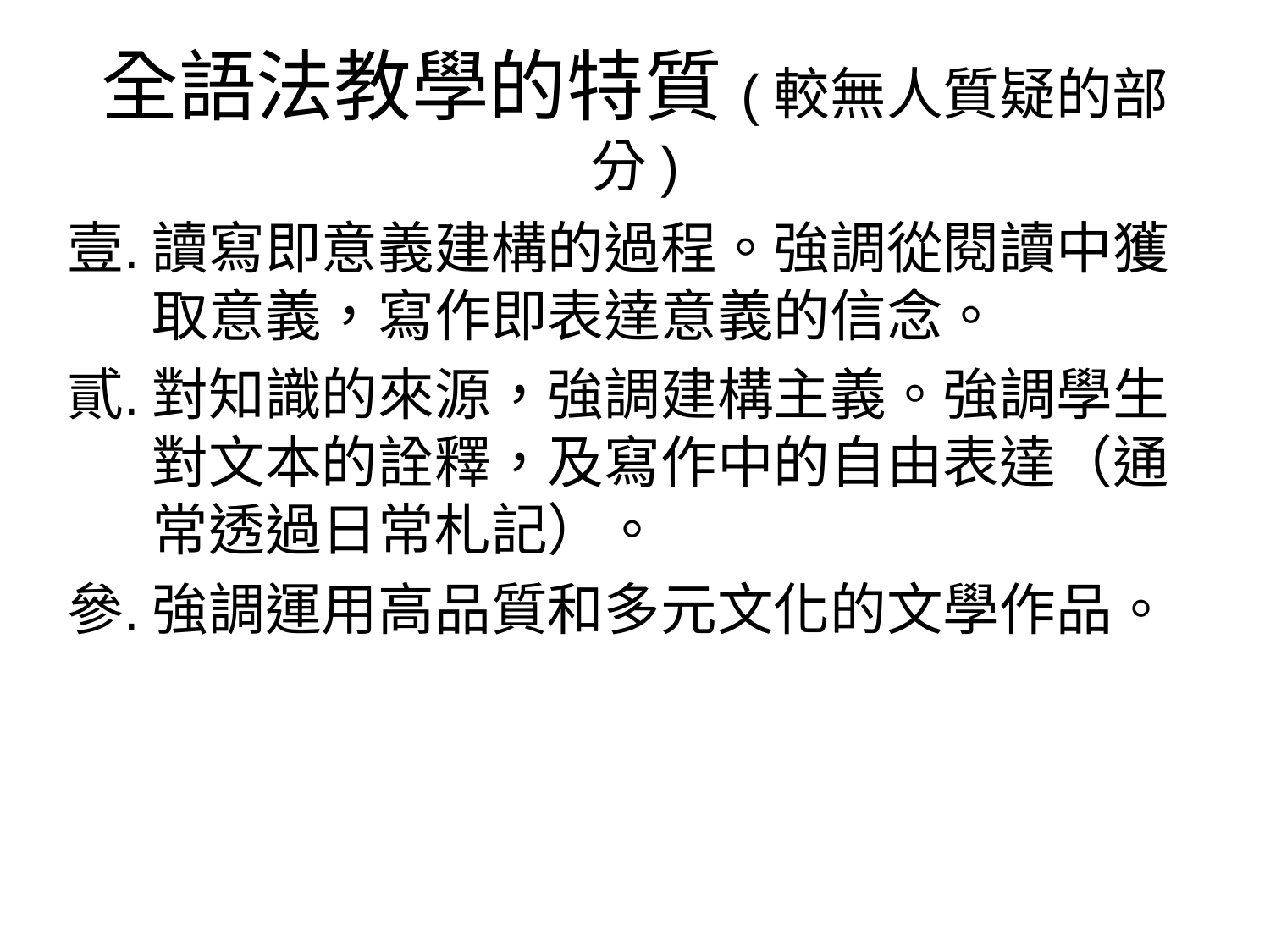

# 全語法教學的特質(較無人質疑的部分)
讀寫即意義建構的過程。強調從閱讀中獲取意義，寫作即表達意義的信念。
對知識的來源，強調建構主義。強調學生對文本的詮釋，及寫作中的自由表達（通常透過日常札記）。
強調運用高品質和多元文化的文學作品。